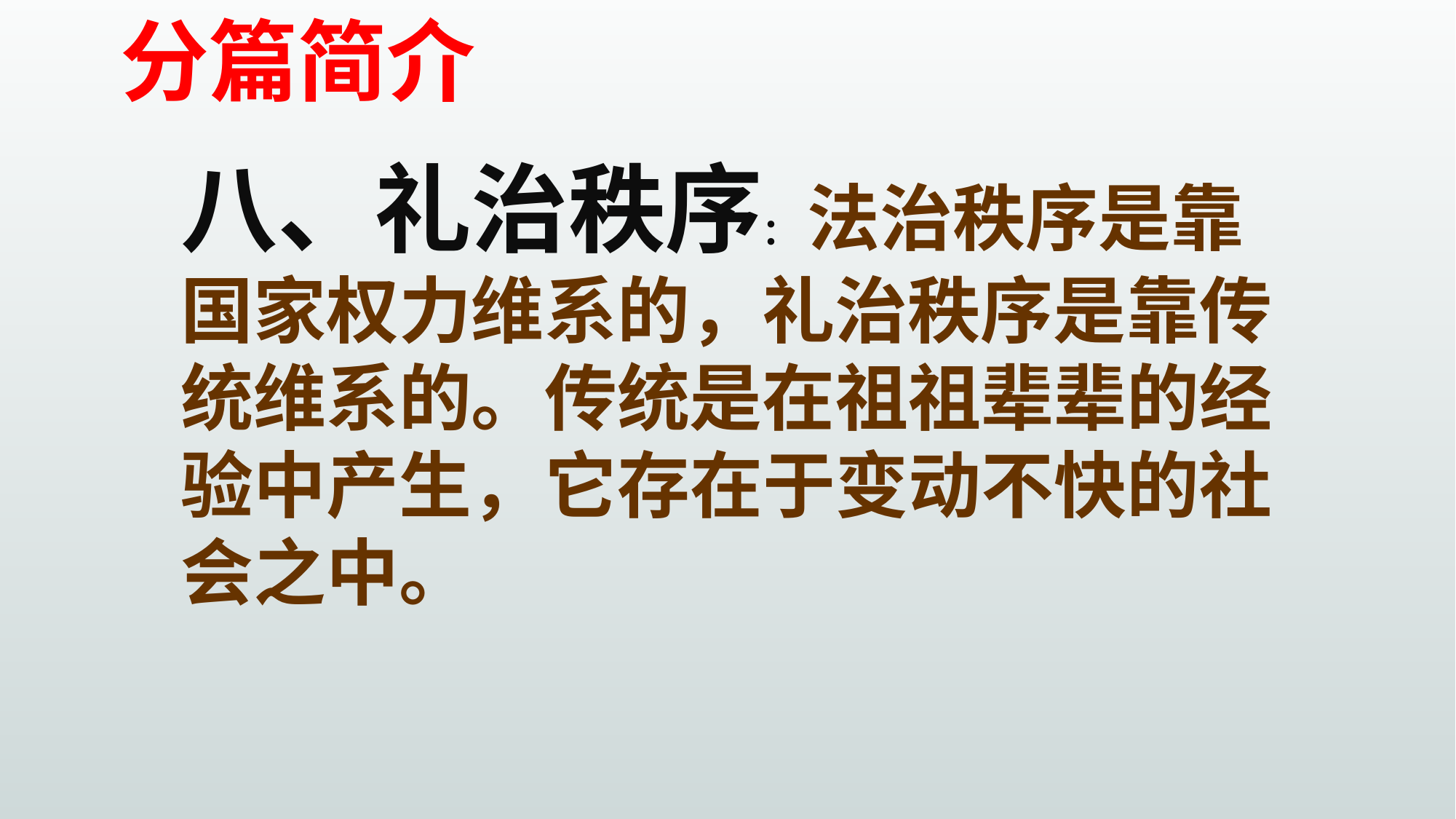

分篇简介
八、礼治秩序： 法治秩序是靠国家权力维系的，礼治秩序是靠传统维系的。传统是在祖祖辈辈的经验中产生，它存在于变动不快的社会之中。